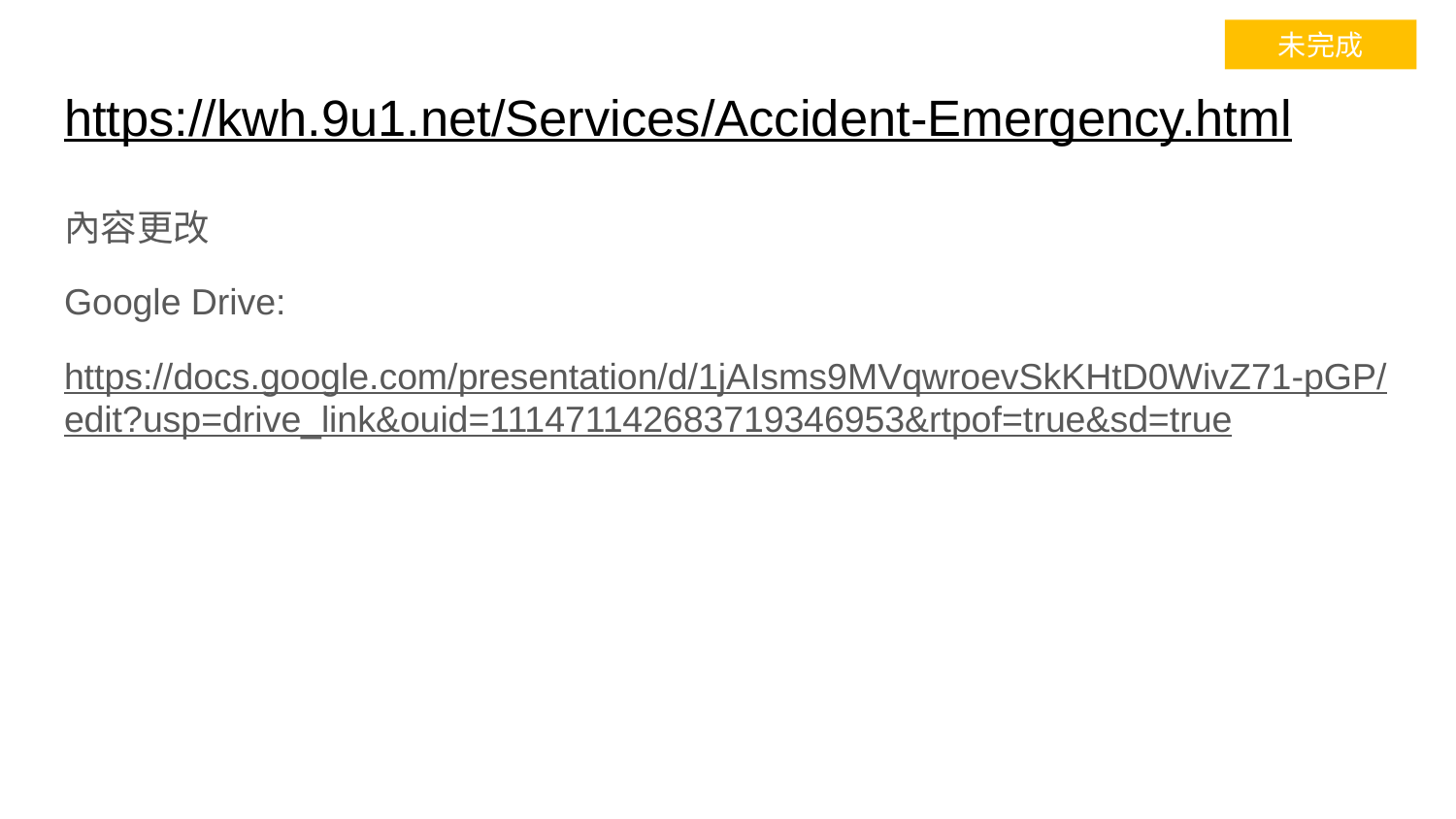

未完成
# https://kwh.9u1.net/Services/Accident-Emergency.html
內容更改
Google Drive:
https://docs.google.com/presentation/d/1jAIsms9MVqwroevSkKHtD0WivZ71-pGP/edit?usp=drive_link&ouid=111471142683719346953&rtpof=true&sd=true